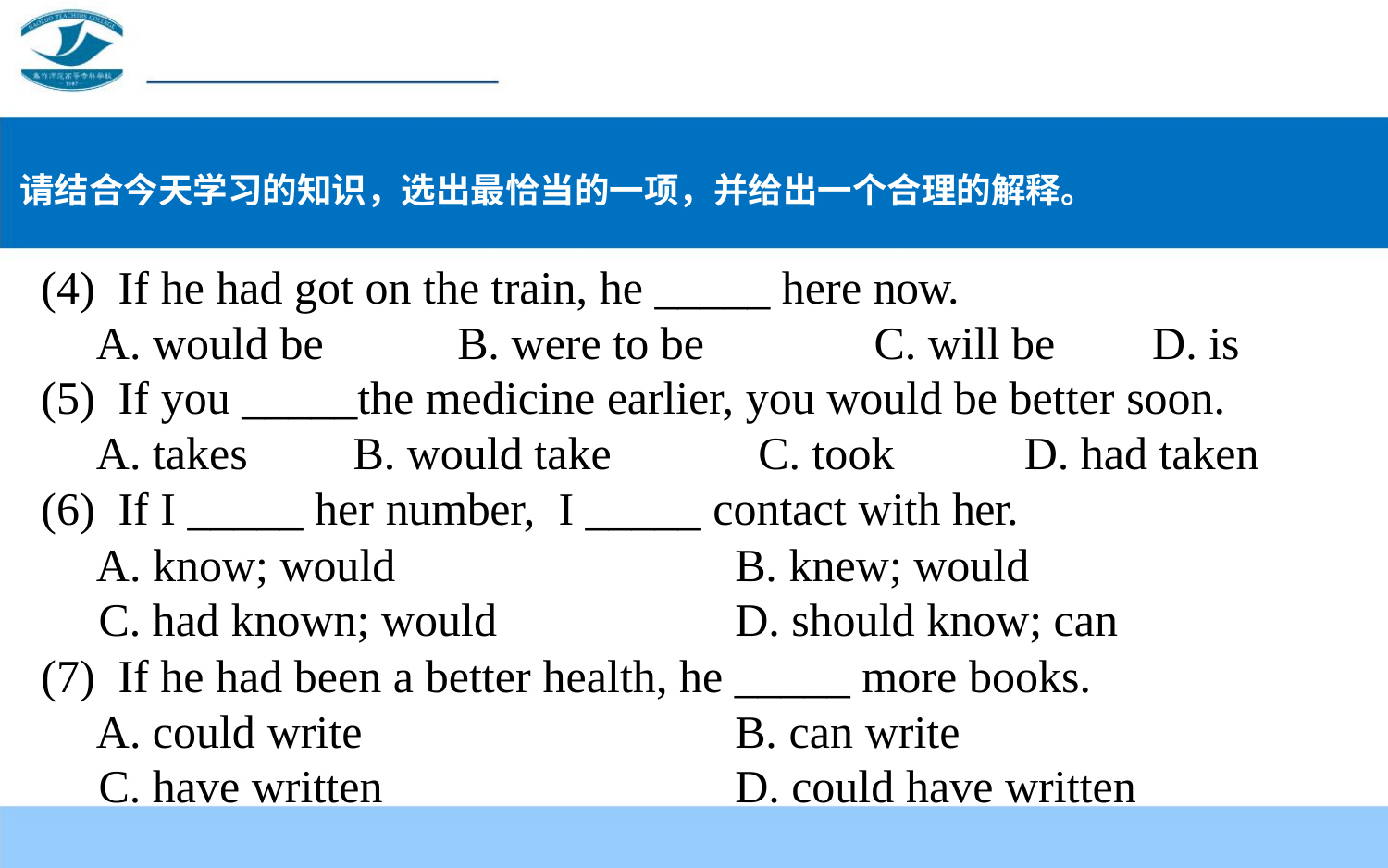

请结合今天学习的知识，选出最恰当的一项，并给出一个合理的解释。
(4) If he had got on the train, he _____ here now.
A. would be
(5) If you _____the medicine earlier, you would be better soon.
A. takes B. would take C. took D. had taken
(6) If I _____ her number, I _____ contact with her.
B. were to be
C. will be D. is
A. know; would
C. had known; would
B. knew; would
D. should know; can
(7) If he had been a better health, he _____ more books.
A. could write
C. have written
B. can write
D. could have written